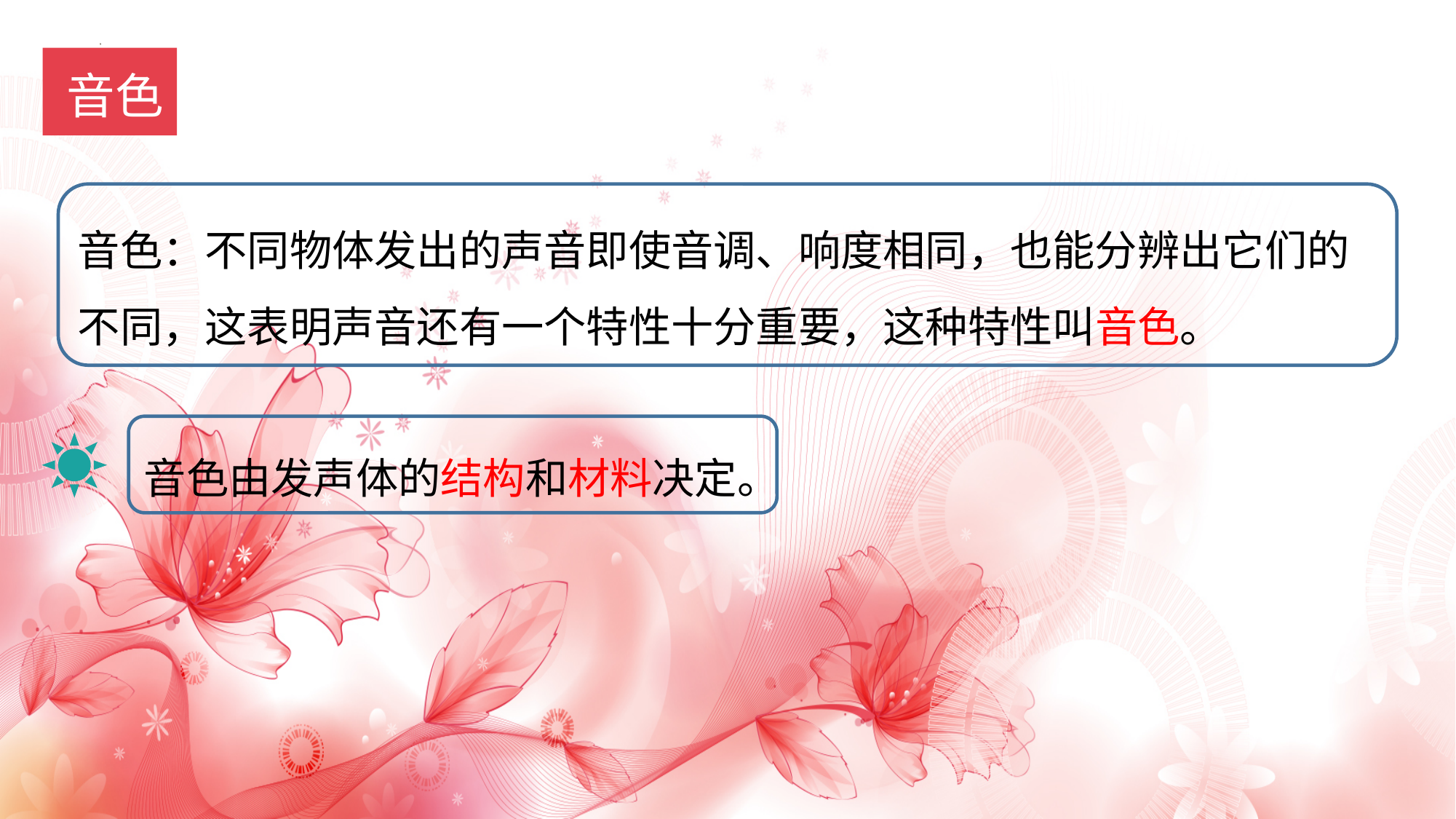

音色

音色：不同物体发出的声音即使音调、响度相同，也能分辨出它们的不同，这表明声音还有一个特性十分重要，这种特性叫音色。
音色由发声体的结构和材料决定。